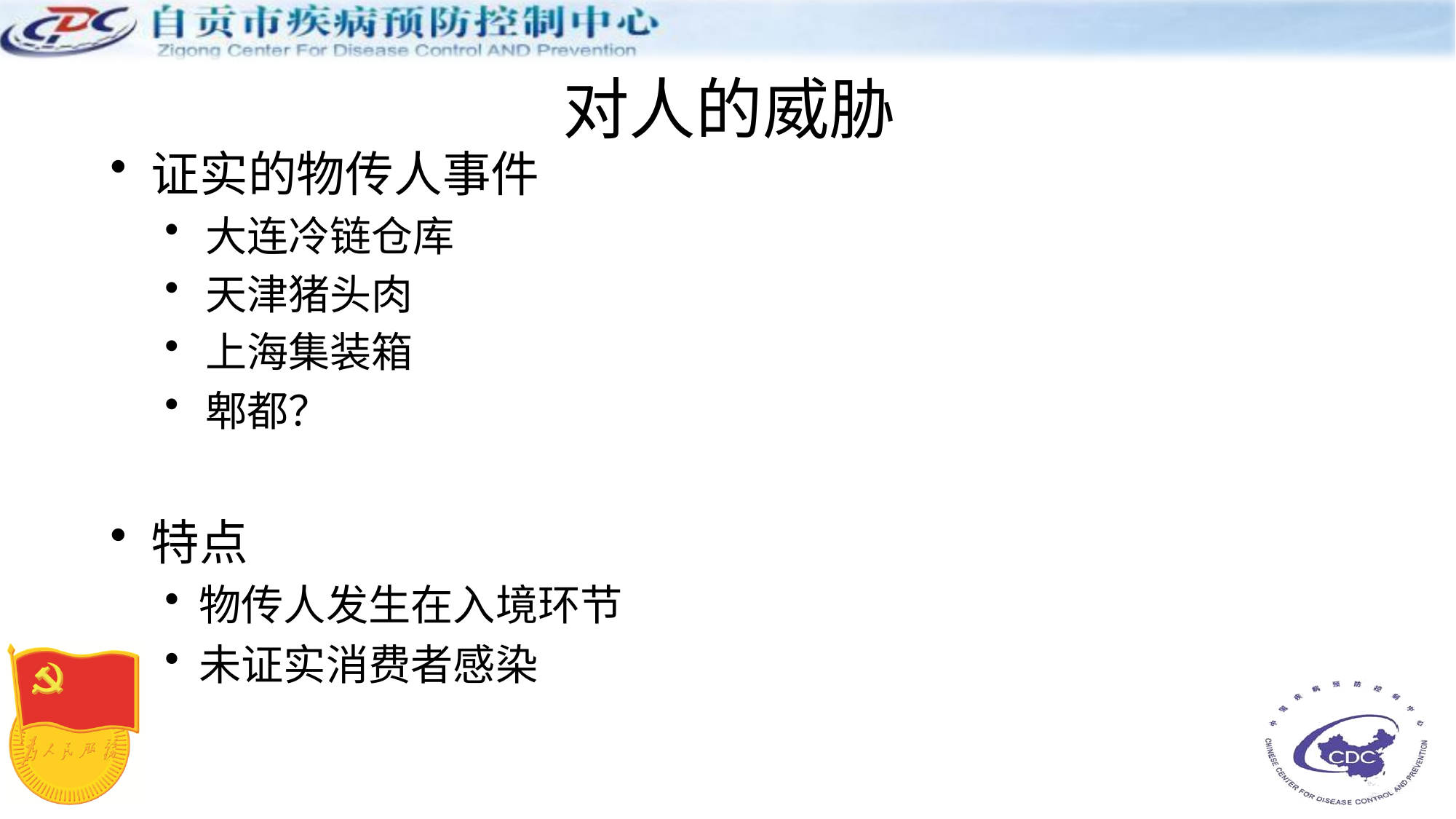

# 对人的威胁
证实的物传人事件
大连冷链仓库
天津猪头肉
上海集装箱
郫都？

特点
物传人发生在入境环节
未证实消费者感染